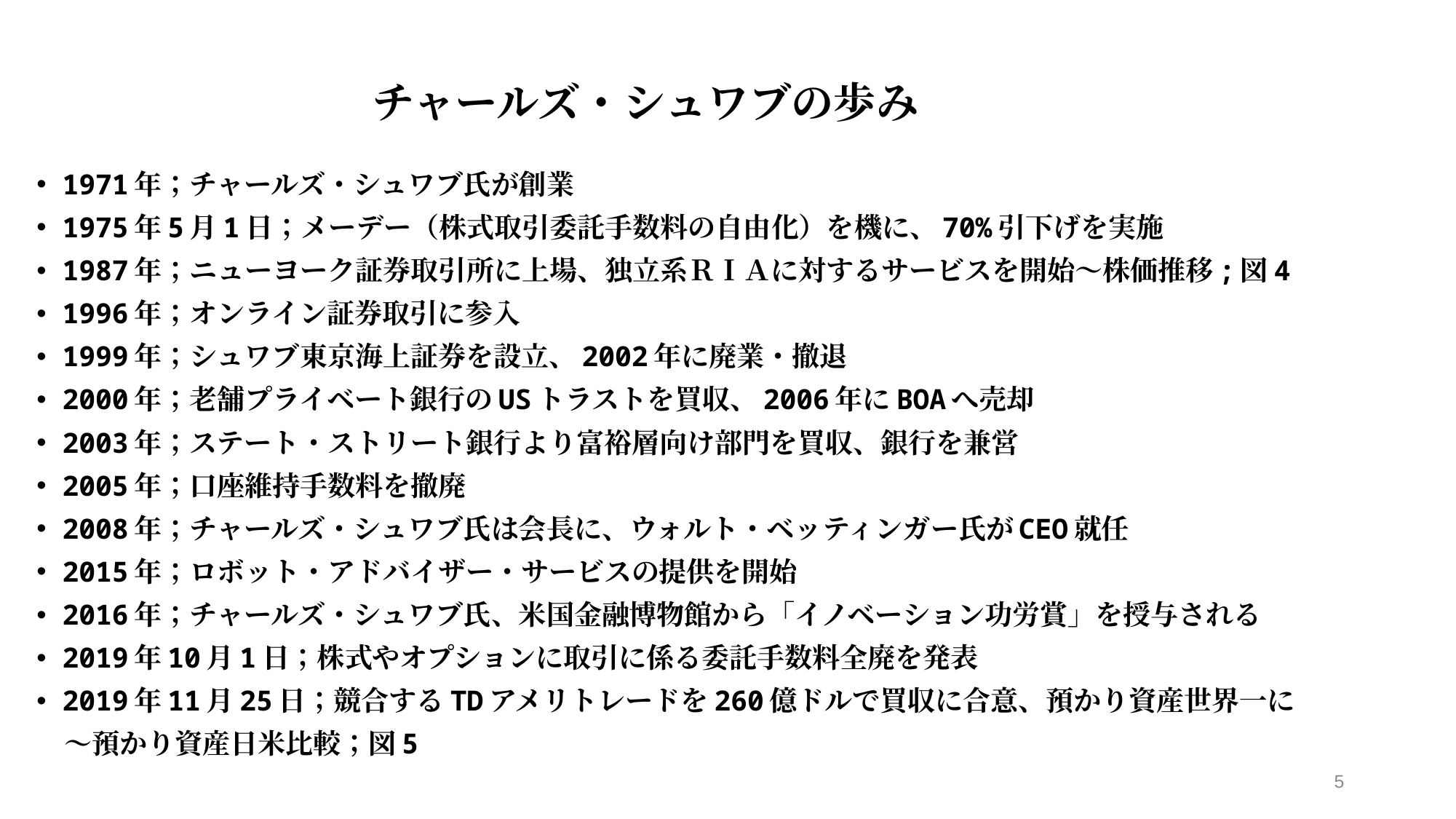

# チャールズ・シュワブの歩み
1971年；チャールズ・シュワブ氏が創業
1975年5月1日；メーデー（株式取引委託手数料の自由化）を機に、70%引下げを実施
1987年；ニューヨーク証券取引所に上場、独立系ＲＩＡに対するサービスを開始～株価推移;図4
1996年；オンライン証券取引に参入
1999年；シュワブ東京海上証券を設立、2002年に廃業・撤退
2000年；老舗プライベート銀行のUSトラストを買収、2006年にBOAへ売却
2003年；ステート・ストリート銀行より富裕層向け部門を買収、銀行を兼営
2005年；口座維持手数料を撤廃
2008年；チャールズ・シュワブ氏は会長に、ウォルト・ベッティンガー氏がCEO就任
2015年；ロボット・アドバイザー・サービスの提供を開始
2016年；チャールズ・シュワブ氏、米国金融博物館から「イノベーション功労賞」を授与される
2019年10月1日；株式やオプションに取引に係る委託手数料全廃を発表
2019年11月25日；競合するTDアメリトレードを260億ドルで買収に合意、預かり資産世界一に
　～預かり資産日米比較；図5

5